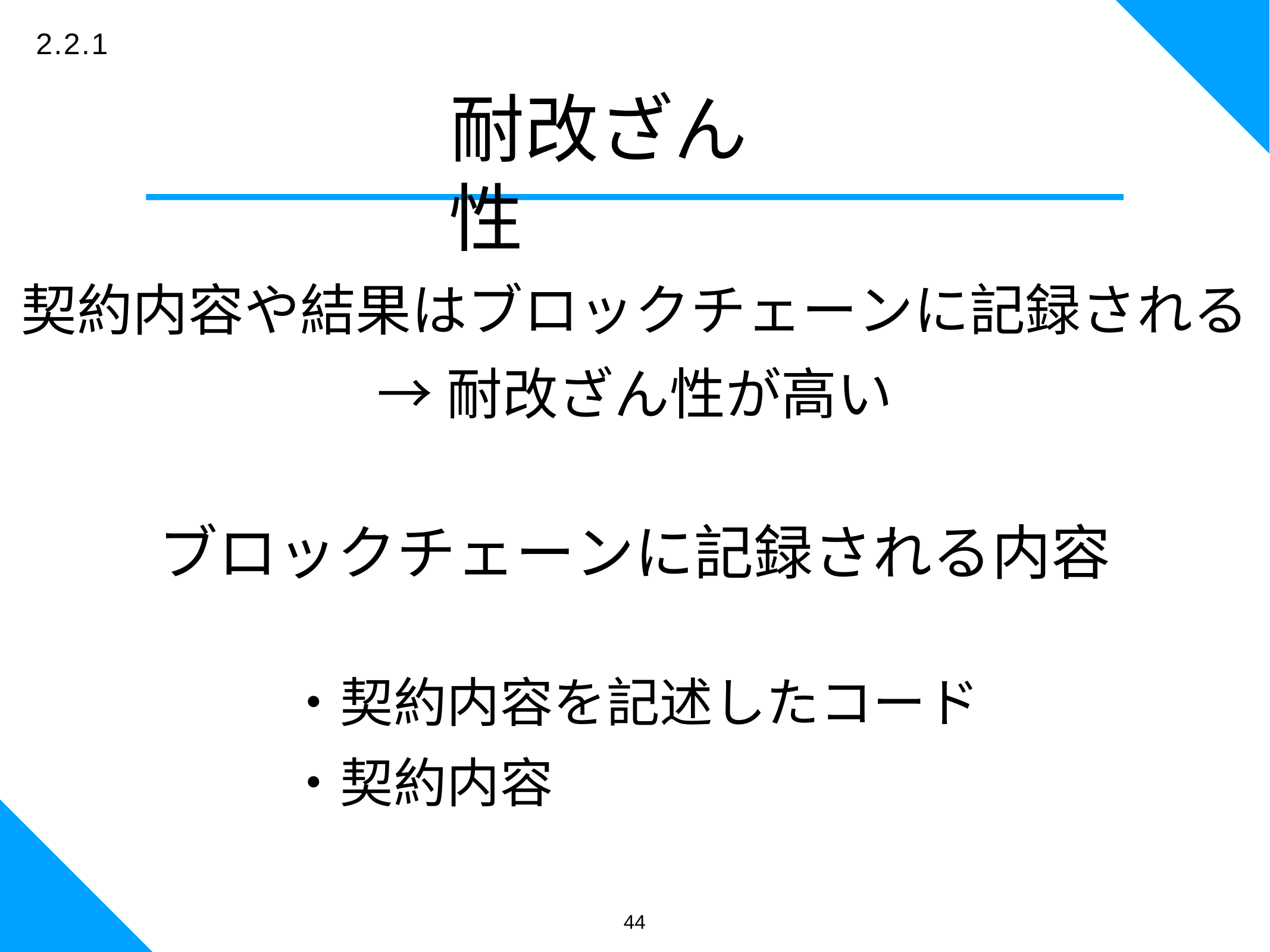

44
2.2.1
# 耐改ざん性
契約内容や結果はブロックチェーンに記録される
→耐改ざん性が高い

ブロックチェーンに記録される内容
・契約内容を記述したコード
・契約内容